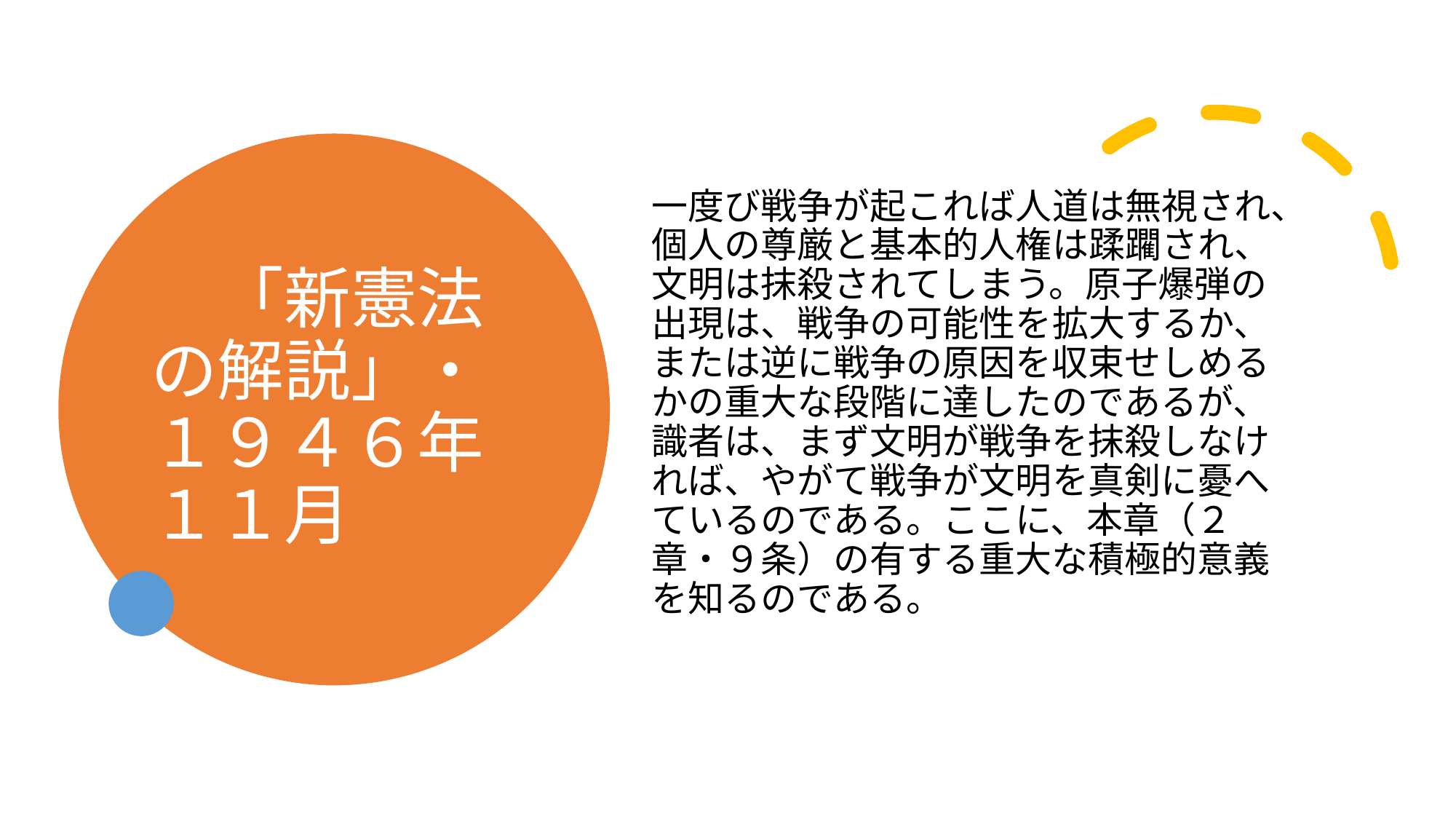

# 「新憲法の解説」・１９４６年１１月
一度び戦争が起これば人道は無視され、個人の尊厳と基本的人権は蹂躙され、文明は抹殺されてしまう。原子爆弾の出現は、戦争の可能性を拡大するか、または逆に戦争の原因を収束せしめるかの重大な段階に達したのであるが、識者は、まず文明が戦争を抹殺しなければ、やがて戦争が文明を真剣に憂へているのである。ここに、本章（２章・９条）の有する重大な積極的意義を知るのである。